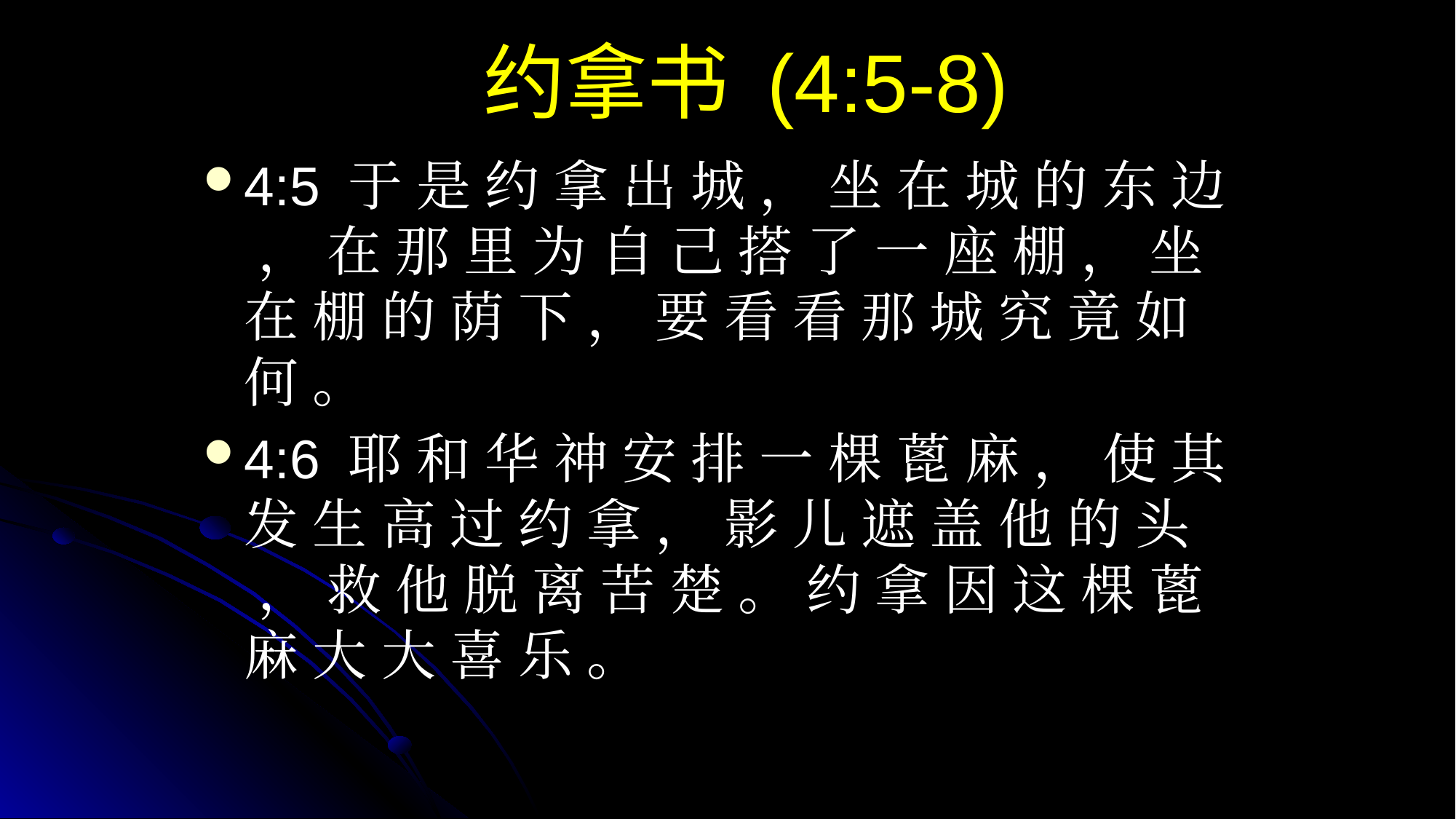

# 约拿书 (4:5-8)
4:5 于 是 约 拿 出 城 ， 坐 在 城 的 东 边 ， 在 那 里 为 自 己 搭 了 一 座 棚 ， 坐 在 棚 的 荫 下 ， 要 看 看 那 城 究 竟 如 何 。
4:6 耶 和 华 神 安 排 一 棵 蓖 麻 ， 使 其 发 生 高 过 约 拿 ， 影 儿 遮 盖 他 的 头 ， 救 他 脱 离 苦 楚 。 约 拿 因 这 棵 蓖 麻 大 大 喜 乐 。